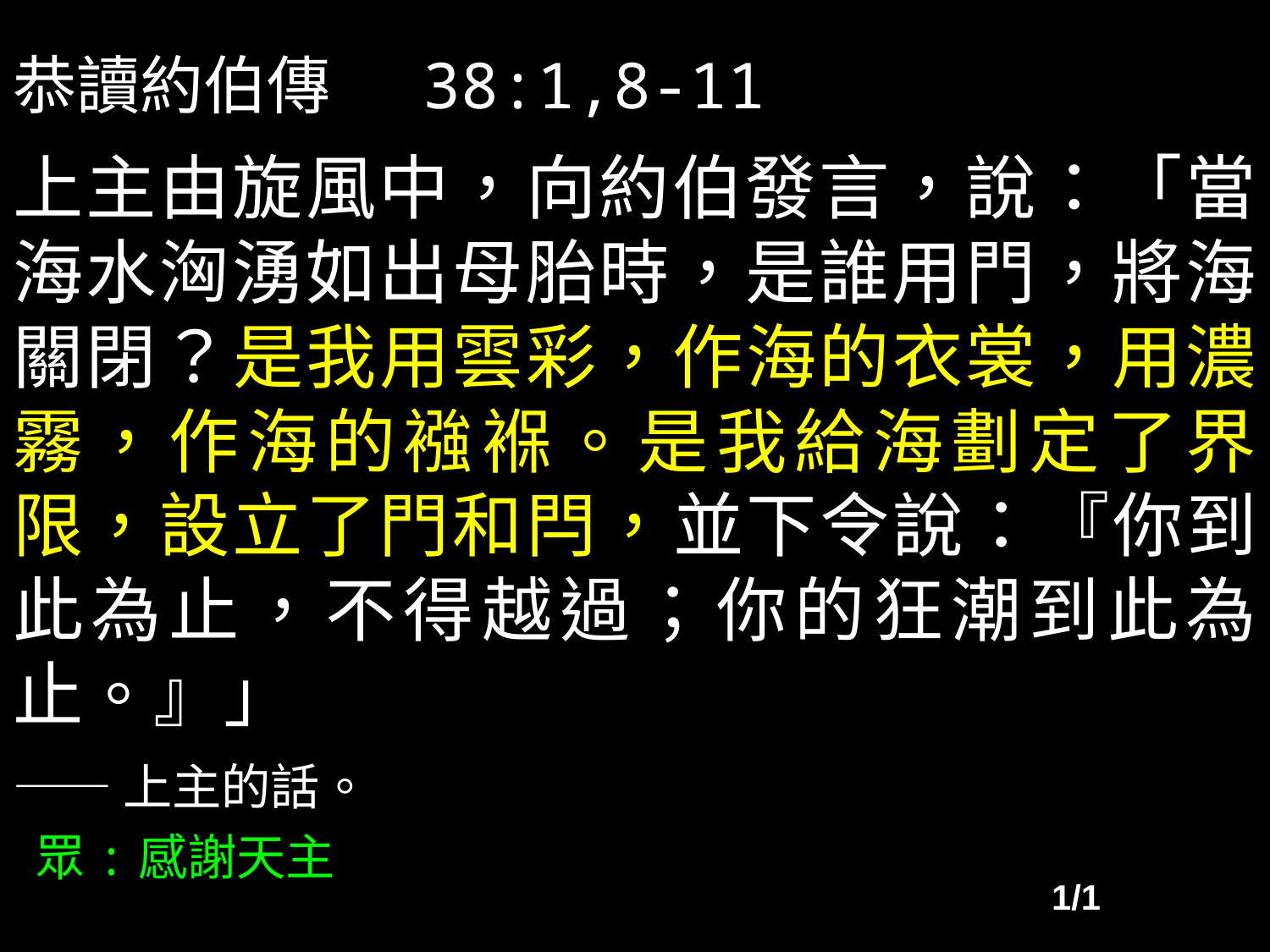

恭讀約伯傳　 38:1,8-11
上主由旋風中，向約伯發言，說：「當海水洶湧如出母胎時，是誰用門，將海關閉？是我用雲彩，作海的衣裳，用濃霧，作海的襁褓。是我給海劃定了界限，設立了門和閂，並下令說：『你到此為止，不得越過；你的狂潮到此為止。』」
——上主的話。
 眾:感謝天主

1/1